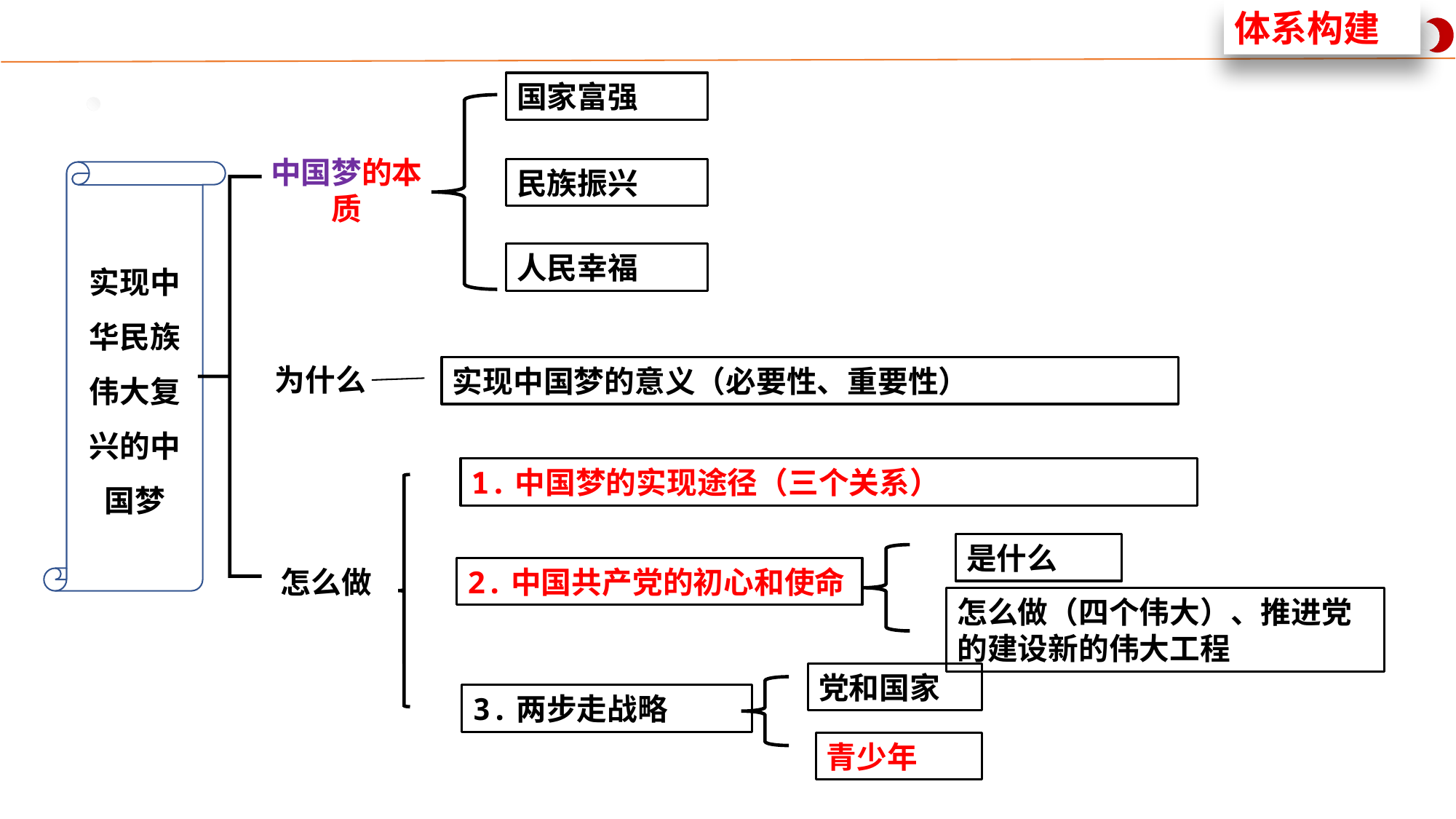

体系构建
国家富强

中国梦的本质
民族振兴
实现中华民族伟大复兴的中国梦

人民幸福
为什么
实现中国梦的意义（必要性、重要性）
1.中国梦的实现途径（三个关系）

是什么

怎么做
2.中国共产党的初心和使命
怎么做（四个伟大）、推进党的建设新的伟大工程
党和国家

3.两步走战略
青少年